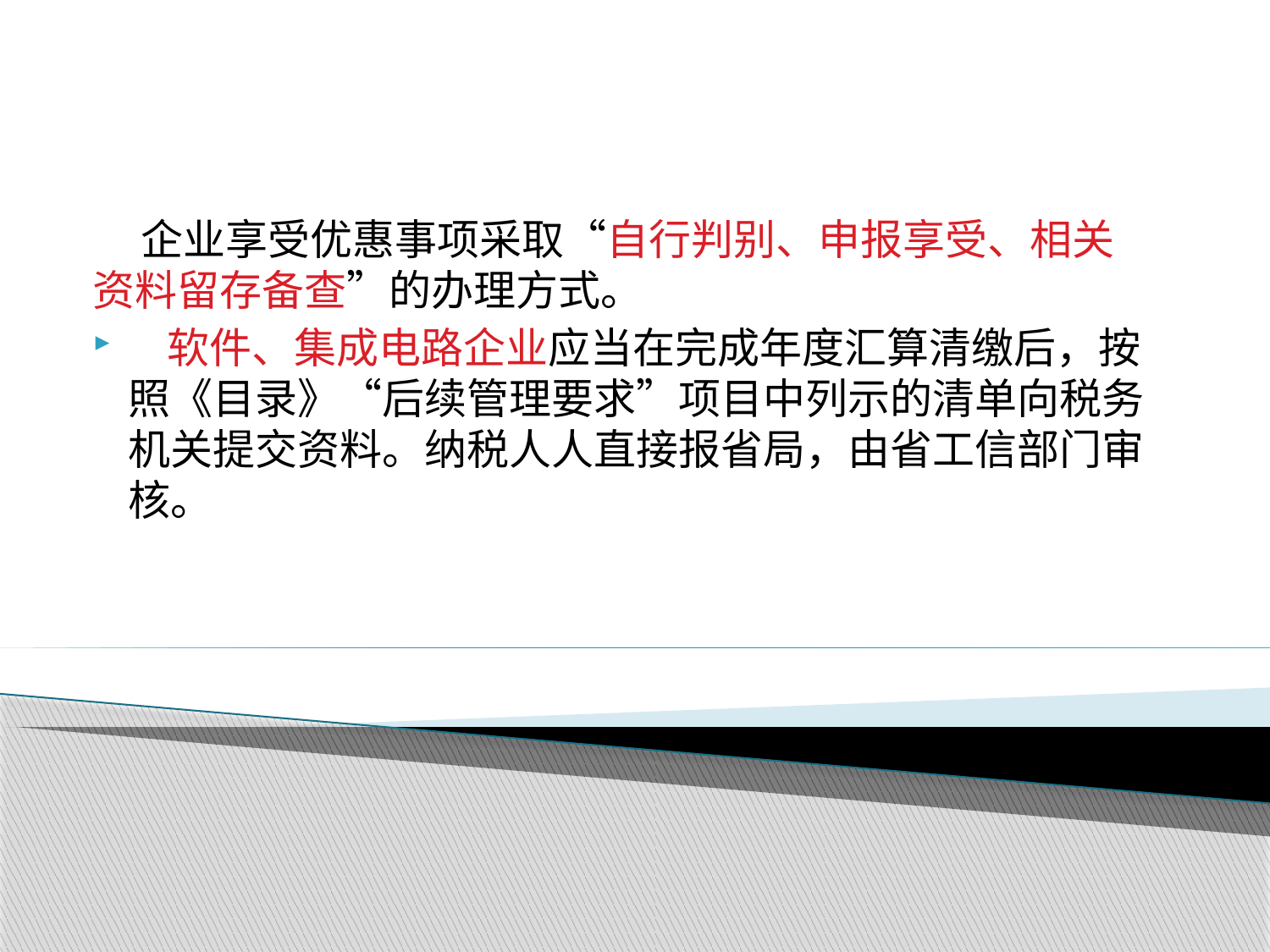

企业享受优惠事项采取“自行判别、申报享受、相关 资料留存备查”的办理方式。
   软件、集成电路企业应当在完成年度汇算清缴后，按照《目录》“后续管理要求”项目中列示的清单向税务机关提交资料。纳税人人直接报省局，由省工信部门审核。